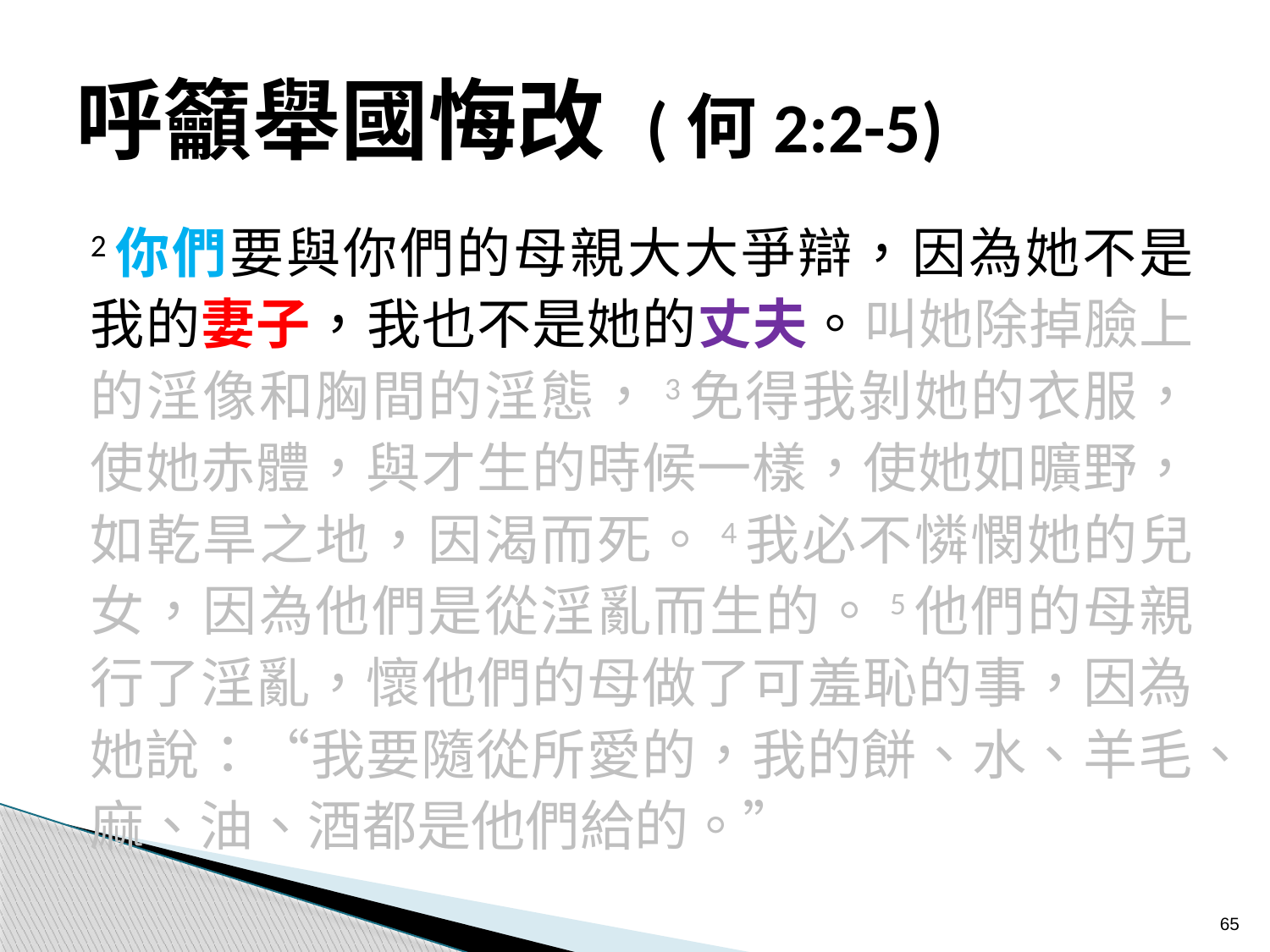

# 呼籲舉國悔改 (何2:2-5)
2你們要與你們的母親大大爭辯，因為她不是我的妻子，我也不是她的丈夫。叫她除掉臉上的淫像和胸間的淫態，3免得我剝她的衣服，使她赤體，與才生的時候一樣，使她如曠野，如乾旱之地，因渴而死。4我必不憐憫她的兒女，因為他們是從淫亂而生的。5他們的母親行了淫亂，懷他們的母做了可羞恥的事，因為她說：“我要隨從所愛的，我的餅、水、羊毛、麻、油、酒都是他們給的。”
65